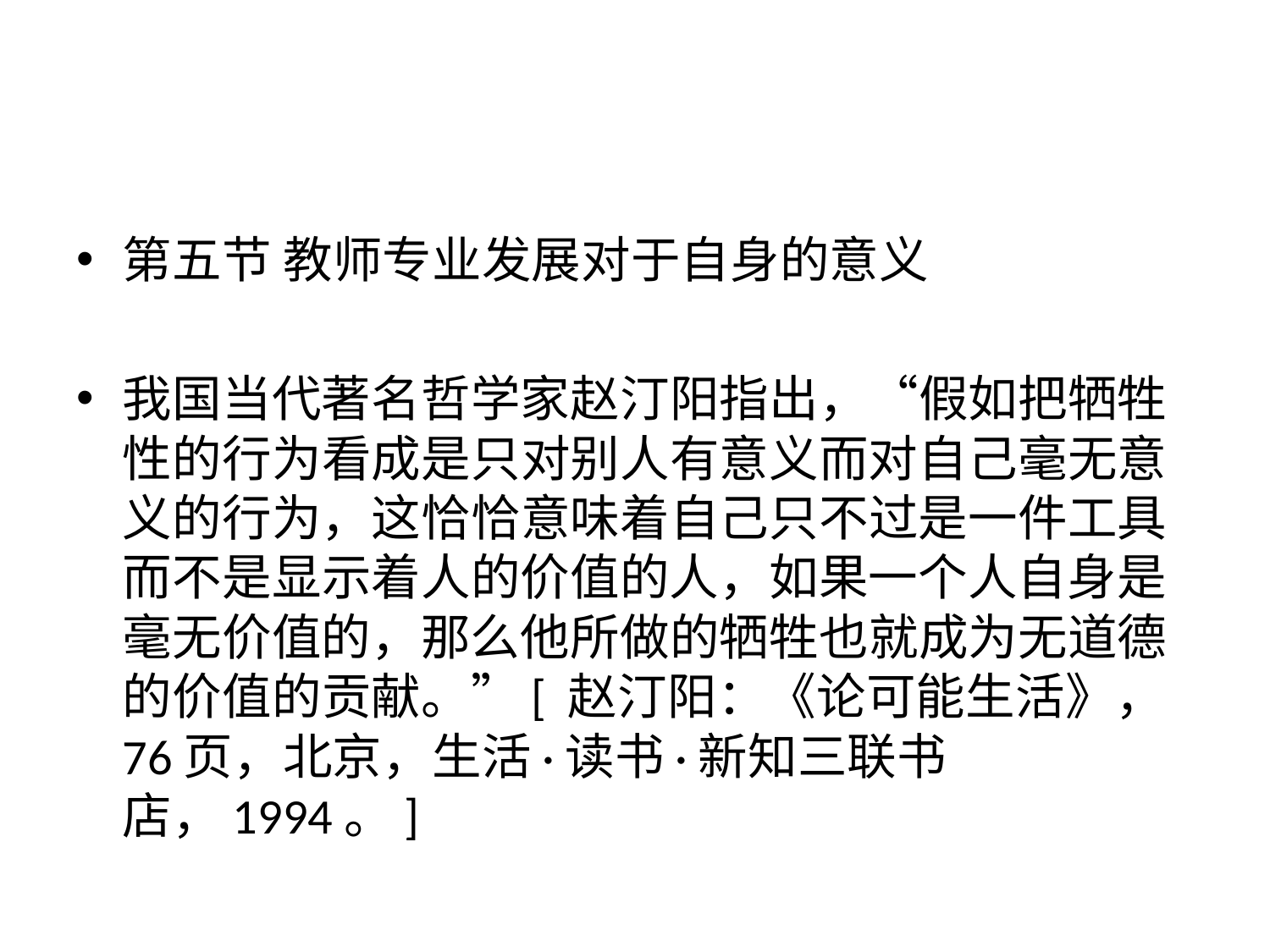

#
第五节 教师专业发展对于自身的意义

我国当代著名哲学家赵汀阳指出，“假如把牺牲性的行为看成是只对别人有意义而对自己毫无意义的行为，这恰恰意味着自己只不过是一件工具而不是显示着人的价值的人，如果一个人自身是毫无价值的，那么他所做的牺牲也就成为无道德的价值的贡献。”[ 赵汀阳：《论可能生活》，76页，北京，生活·读书·新知三联书店，1994。]